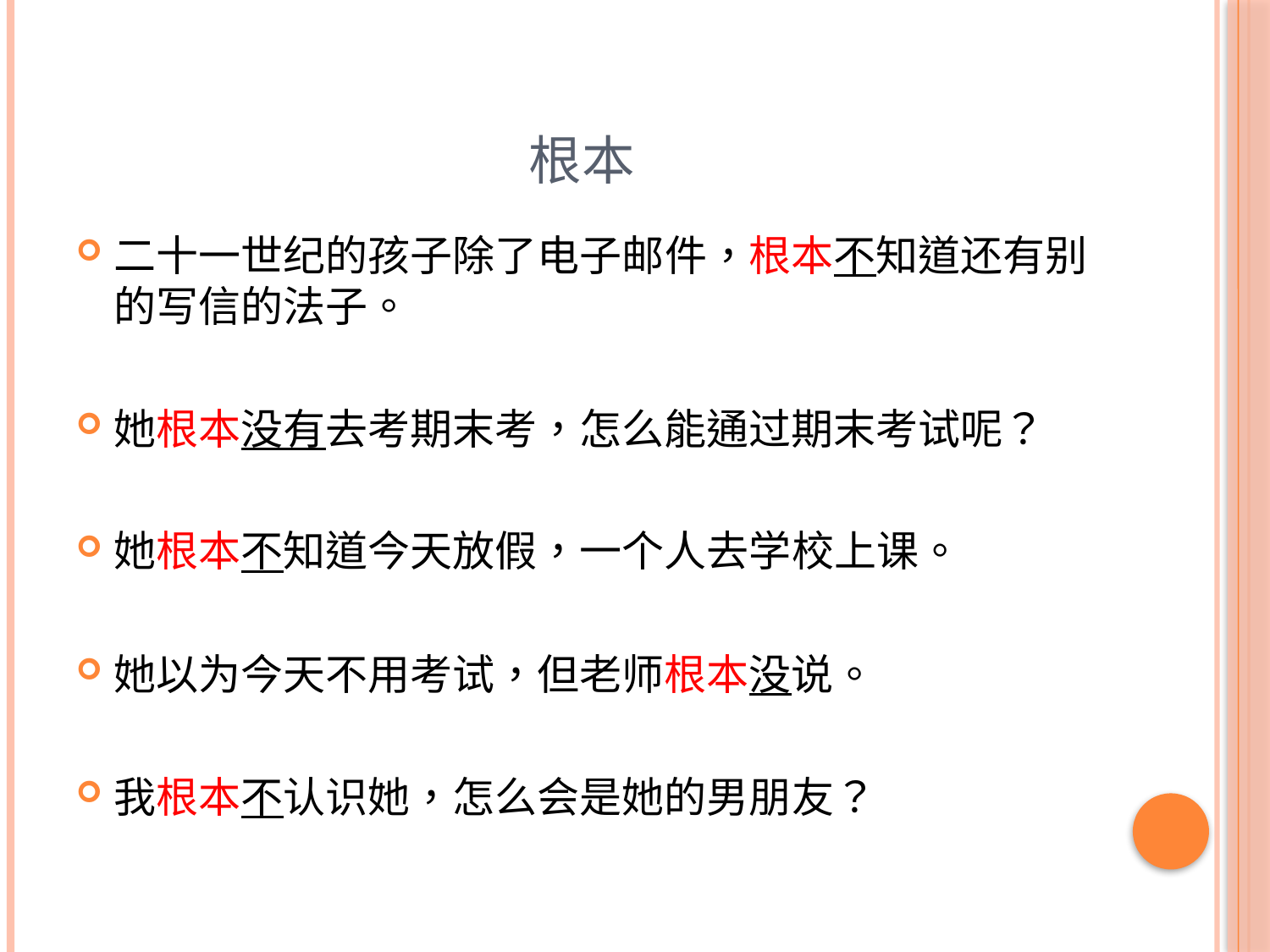

# 根本
二十一世纪的孩子除了电子邮件，根本不知道还有别的写信的法子。

她根本没有去考期末考，怎么能通过期末考试呢？

她根本不知道今天放假，一个人去学校上课。

她以为今天不用考试，但老师根本没说。

我根本不认识她，怎么会是她的男朋友？